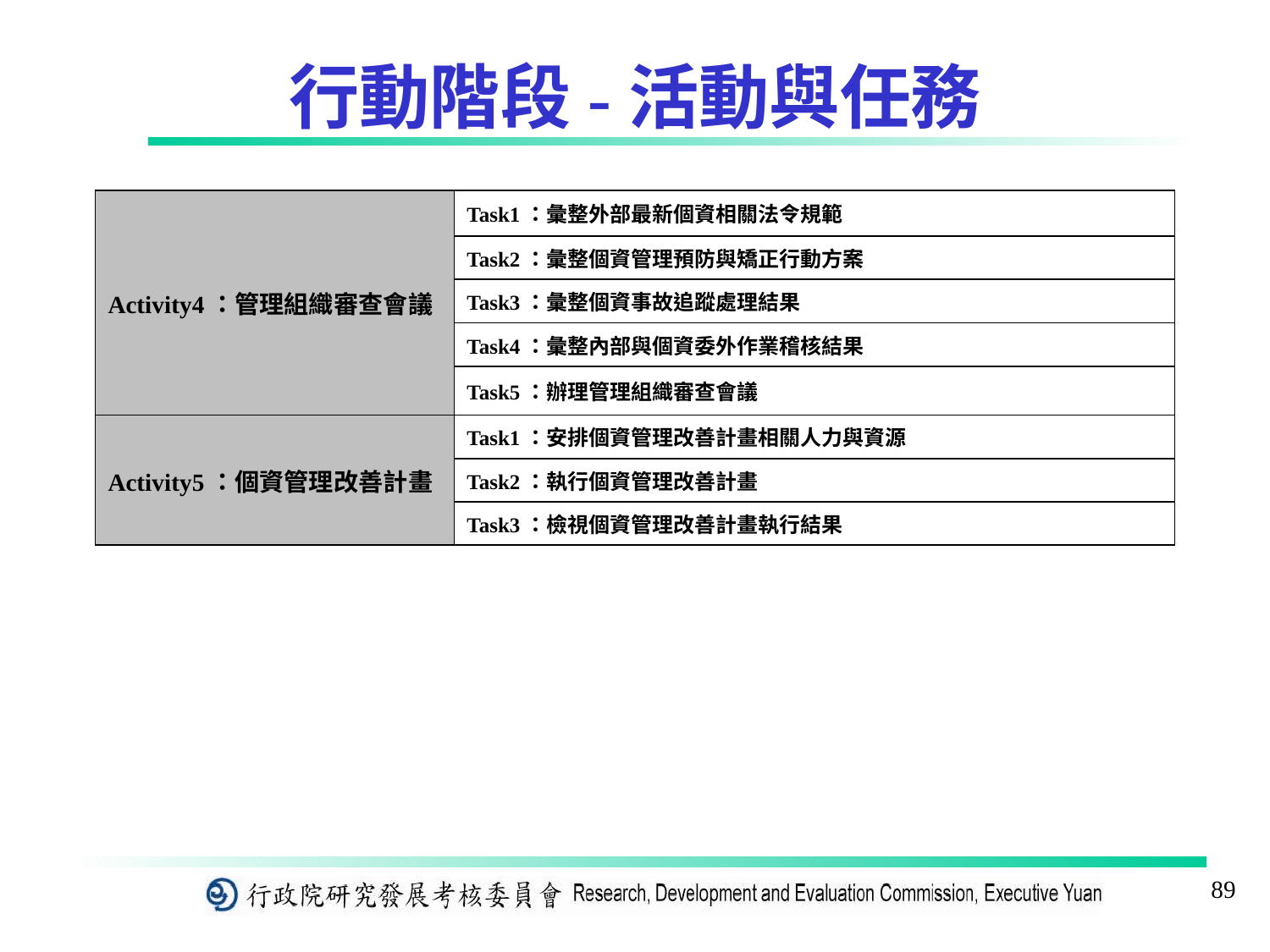

# 行動階段-活動與任務
| Activity4：管理組織審查會議 | Task1：彙整外部最新個資相關法令規範 |
| --- | --- |
|  | Task2：彙整個資管理預防與矯正行動方案 |
|  | Task3：彙整個資事故追蹤處理結果 |
|  | Task4：彙整內部與個資委外作業稽核結果 |
|  | Task5：辦理管理組織審查會議 |
| Activity5：個資管理改善計畫 | Task1：安排個資管理改善計畫相關人力與資源 |
|  | Task2：執行個資管理改善計畫 |
|  | Task3：檢視個資管理改善計畫執行結果 |
89